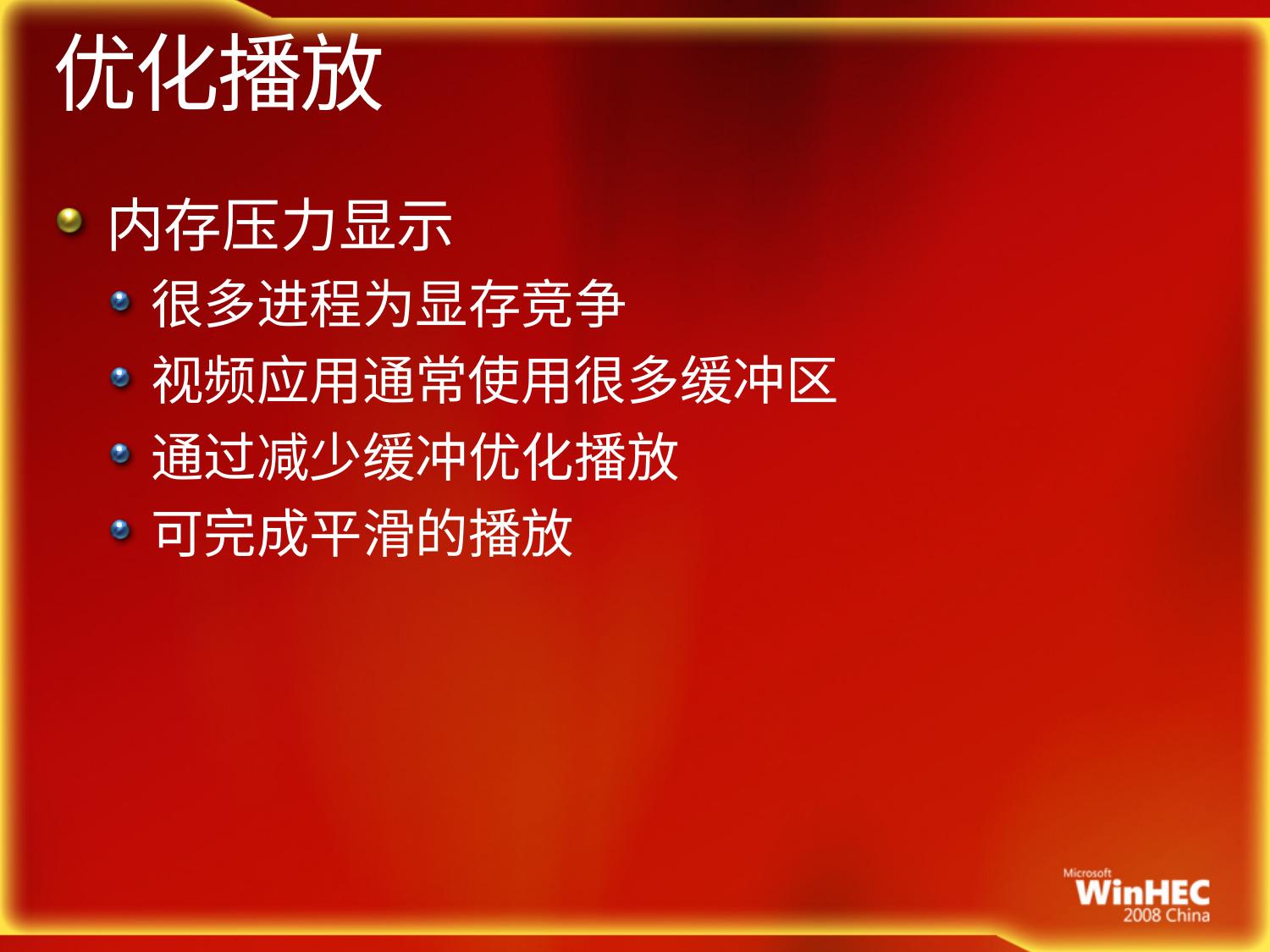

# 优化播放
内存压力显示
很多进程为显存竞争
视频应用通常使用很多缓冲区
通过减少缓冲优化播放
可完成平滑的播放